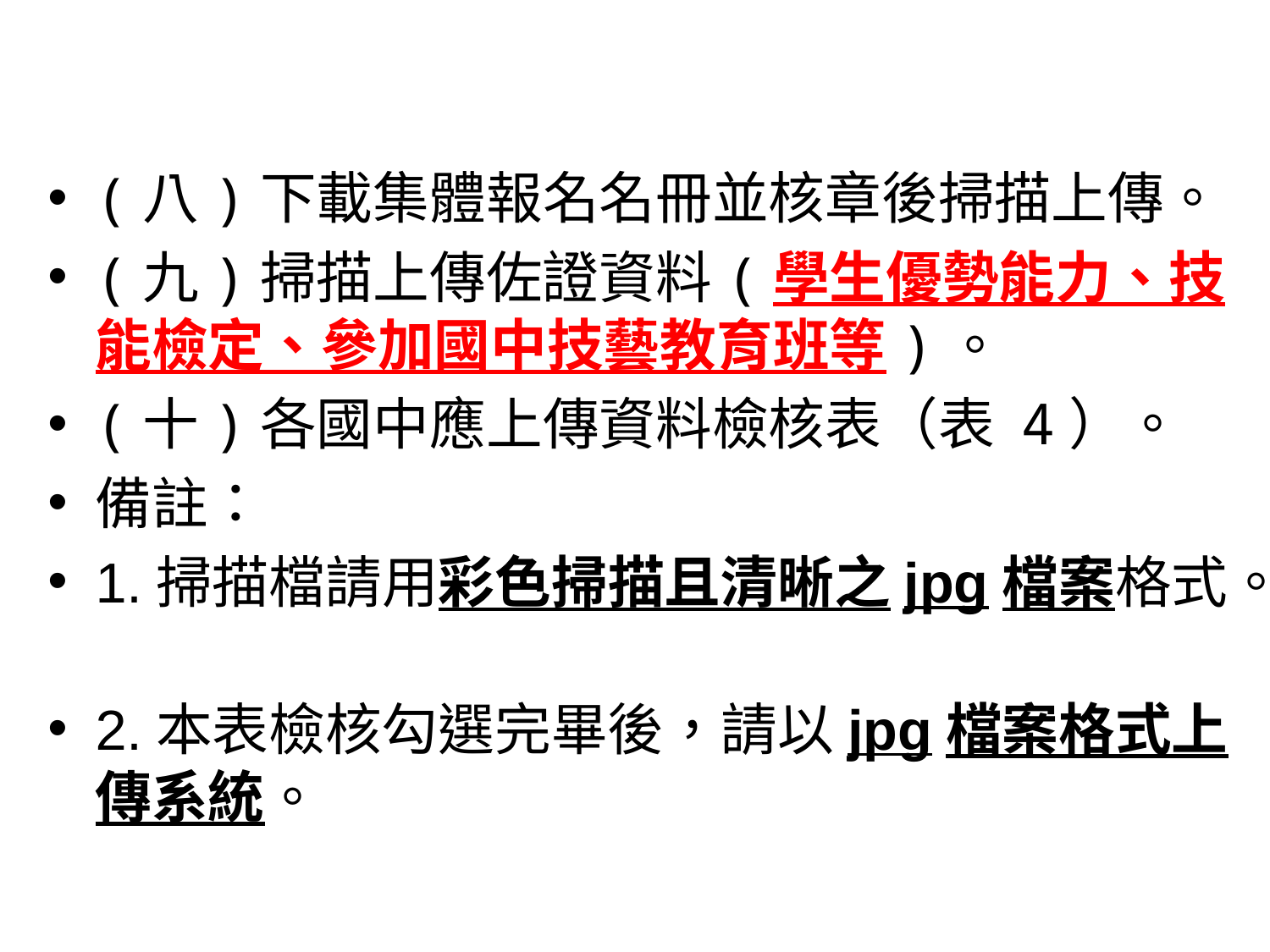

#
(八)下載集體報名名冊並核章後掃描上傳。
(九)掃描上傳佐證資料(學生優勢能力、技能檢定、參加國中技藝教育班等)。
(十)各國中應上傳資料檢核表（表 4）。
備註：
1.掃描檔請用彩色掃描且清晰之jpg檔案格式。
2.本表檢核勾選完畢後，請以jpg檔案格式上傳系統。